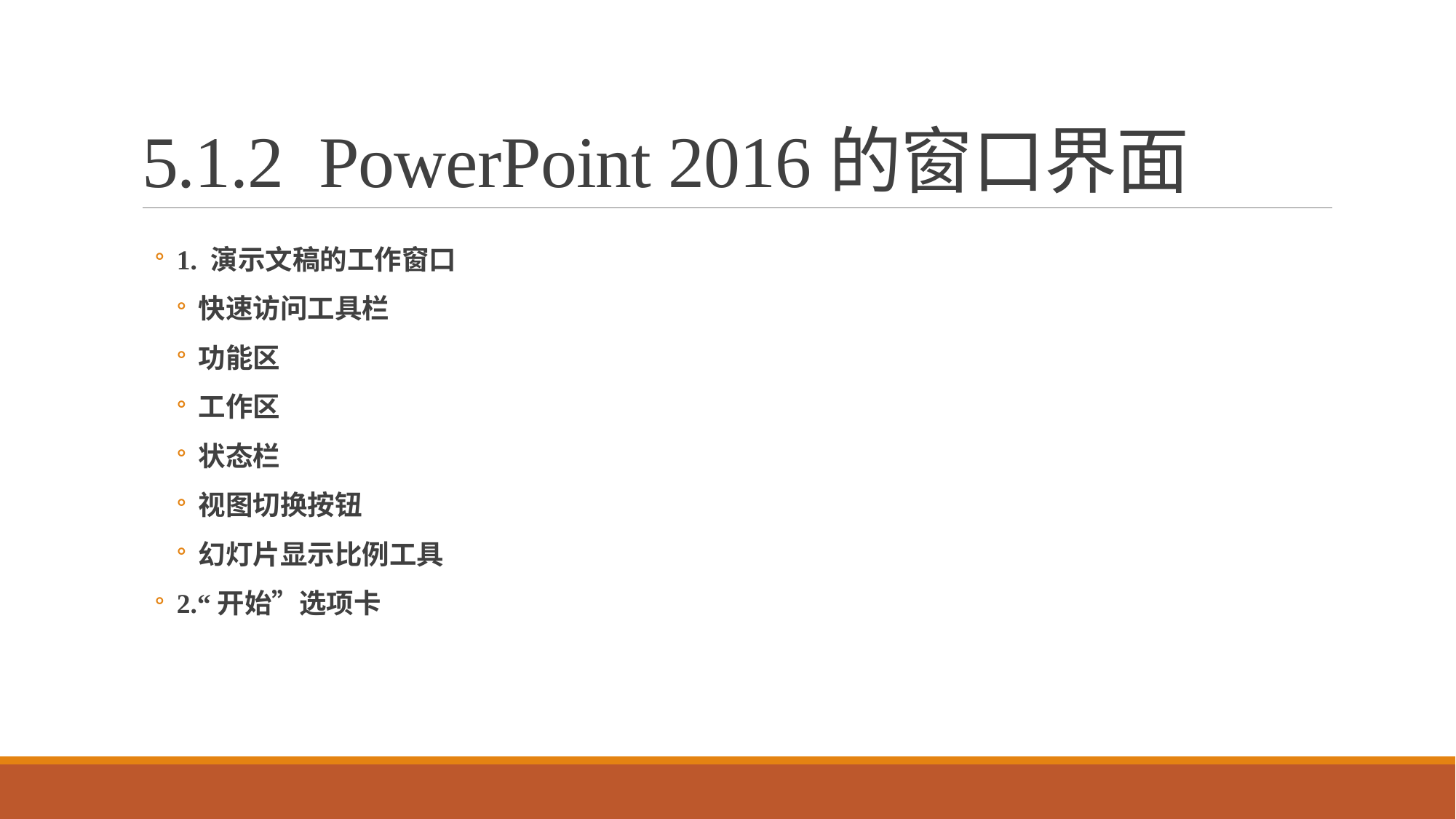

# 5.1.2  PowerPoint 2016的窗口界面
1. 演示文稿的工作窗口
快速访问工具栏
功能区
工作区
状态栏
视图切换按钮
幻灯片显示比例工具
2.“开始”选项卡